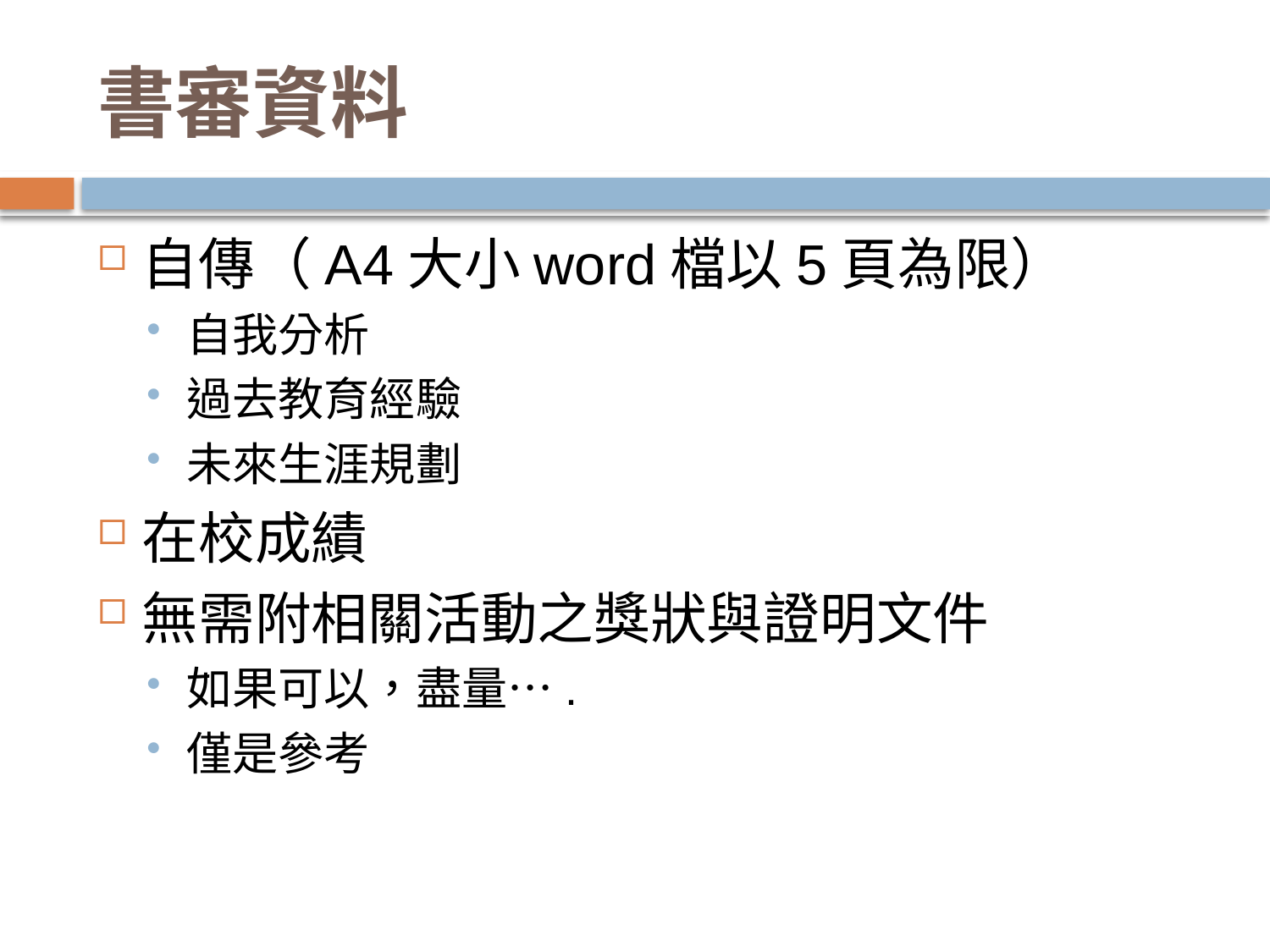

# 書審資料
自傳（A4大小word檔以5頁為限）
自我分析
過去教育經驗
未來生涯規劃
在校成績
無需附相關活動之獎狀與證明文件
如果可以，盡量….
僅是參考